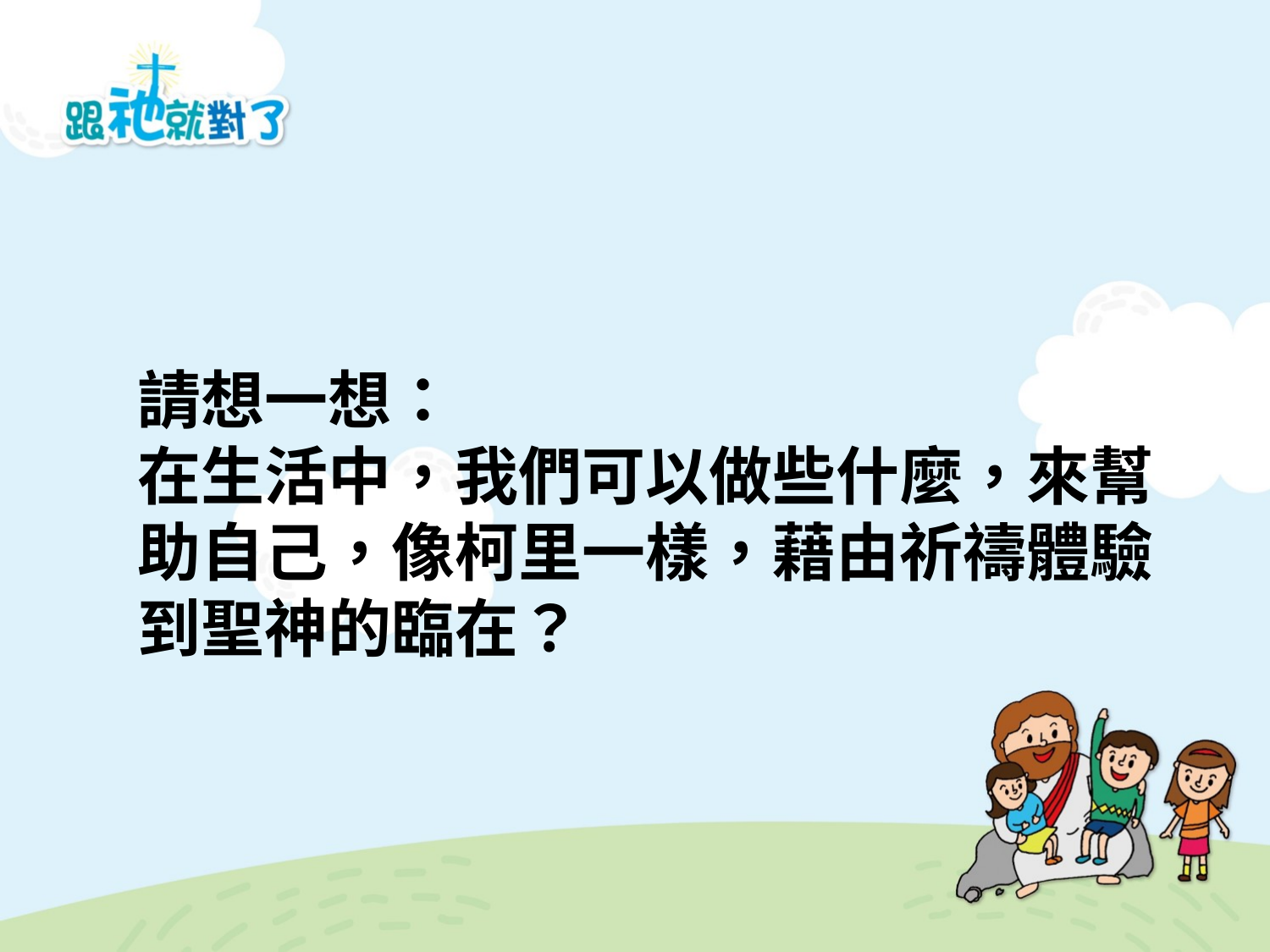

請想一想：
在生活中，我們可以做些什麼，來幫助自己，像柯里一樣，藉由祈禱體驗到聖神的臨在？